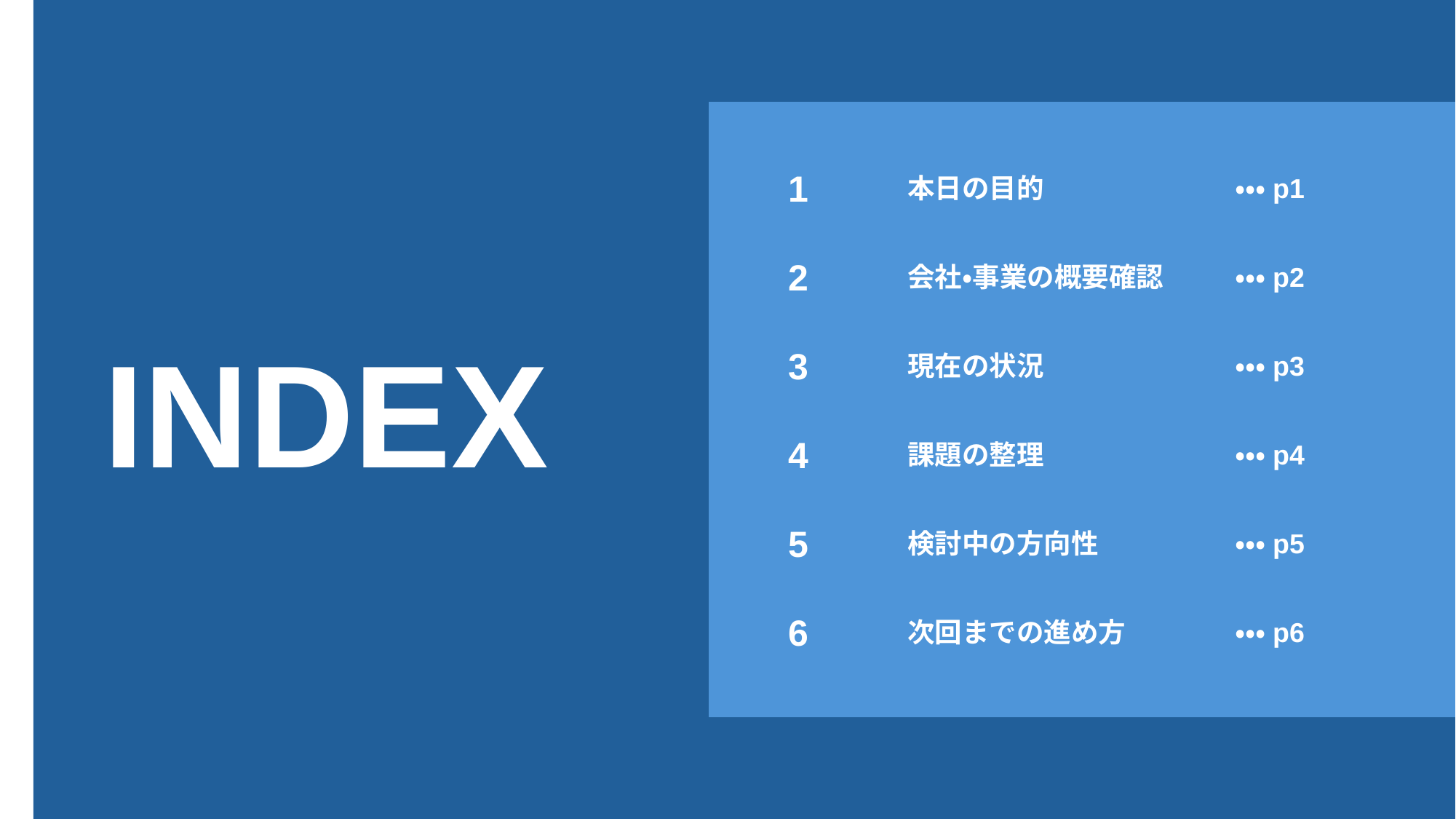

1
本日の目的		・・・p1
2
会社・事業の概要確認	・・・p2
3
現在の状況		・・・p3
4
課題の整理		・・・p4
5
検討中の方向性		・・・p5
6
次回までの進め方	・・・p6
INDEX